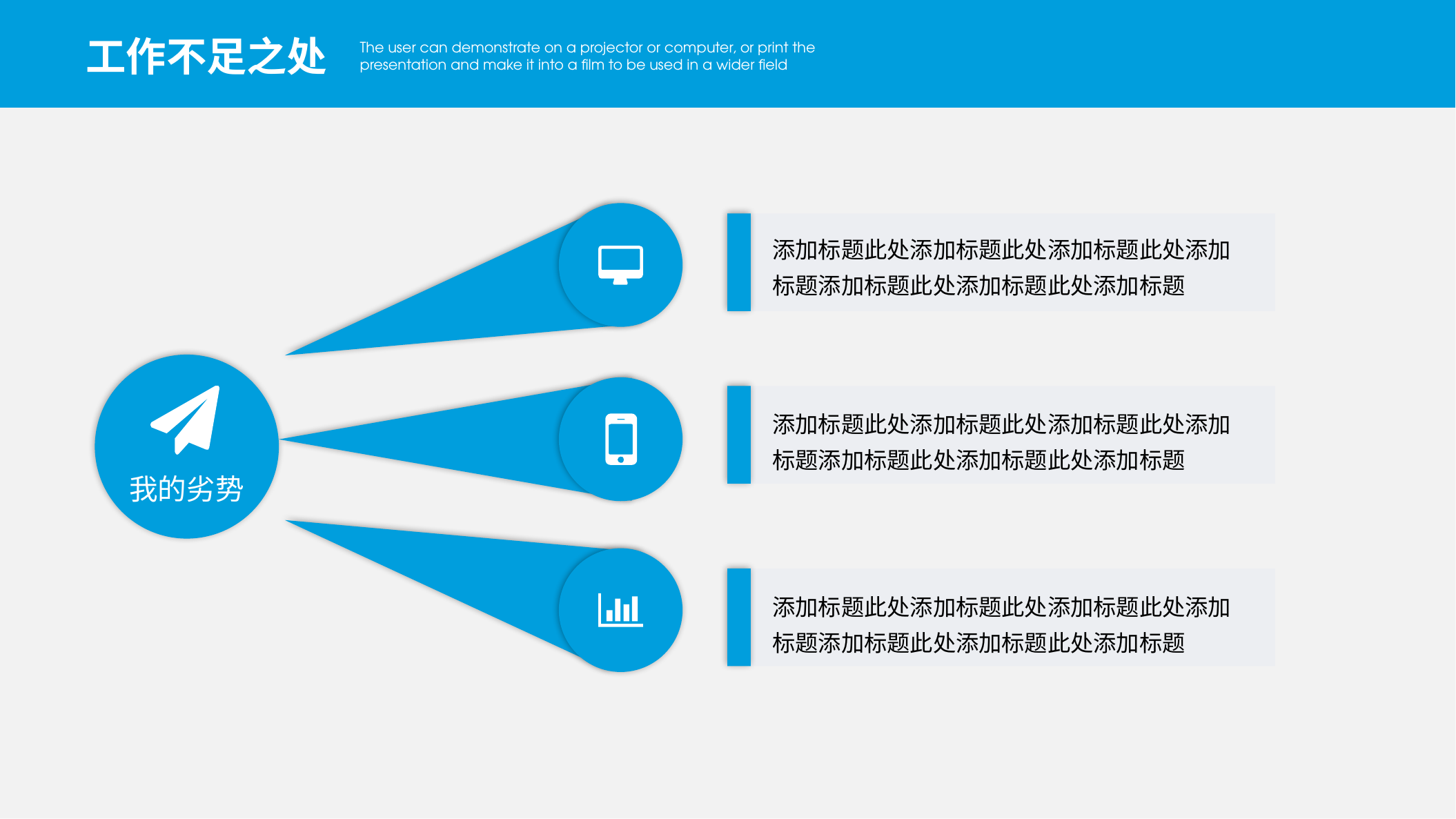

工作不足之处
The user can demonstrate on a projector or computer, or print the presentation and make it into a film to be used in a wider field

添加标题此处添加标题此处添加标题此处添加标题添加标题此处添加标题此处添加标题

添加标题此处添加标题此处添加标题此处添加标题添加标题此处添加标题此处添加标题
我的劣势

添加标题此处添加标题此处添加标题此处添加标题添加标题此处添加标题此处添加标题